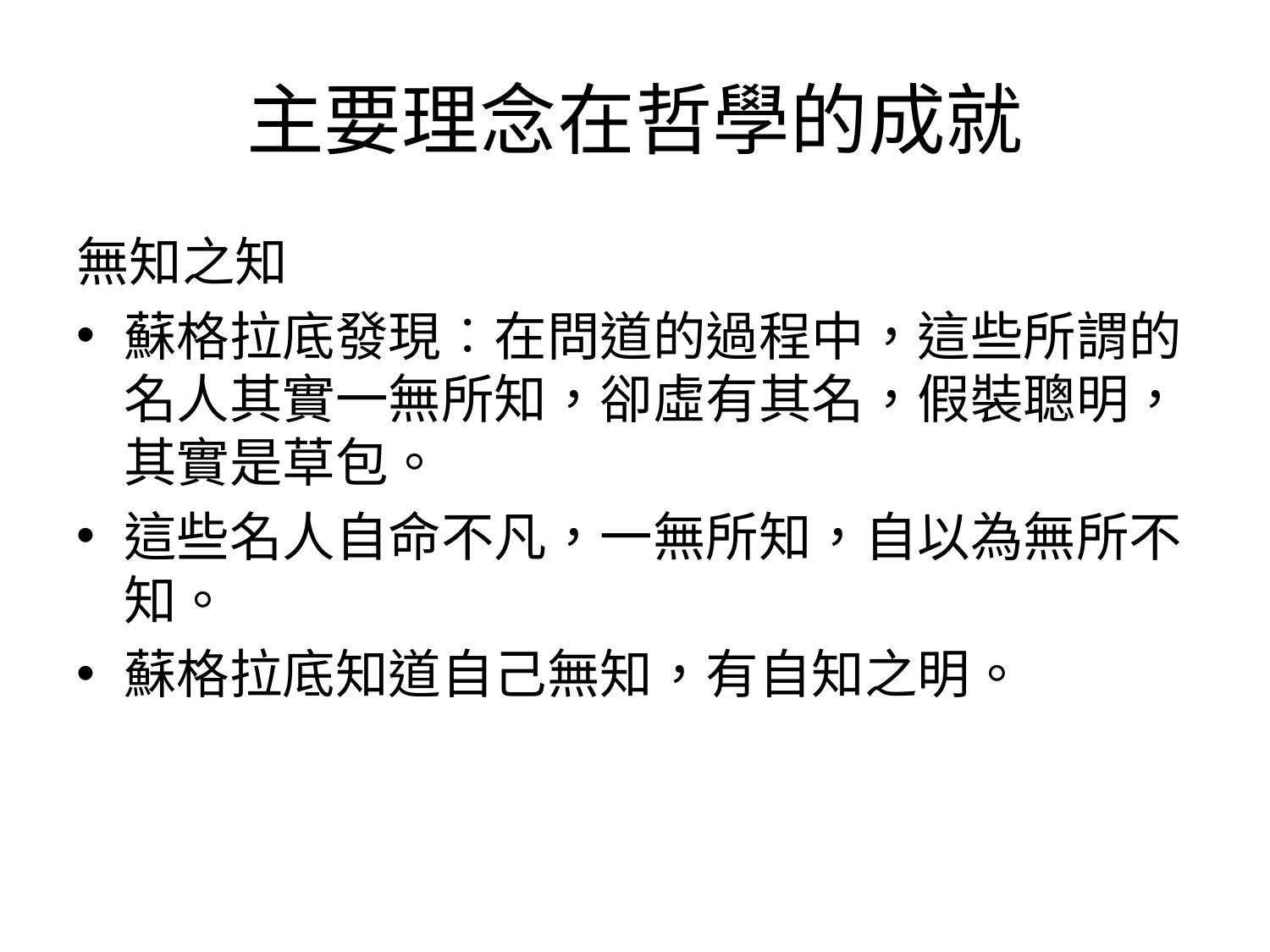

# 主要理念在哲學的成就
無知之知
蘇格拉底發現︰在問道的過程中，這些所謂的名人其實一無所知，卻虛有其名，假裝聰明，其實是草包。
這些名人自命不凡，一無所知，自以為無所不知。
蘇格拉底知道自己無知，有自知之明。